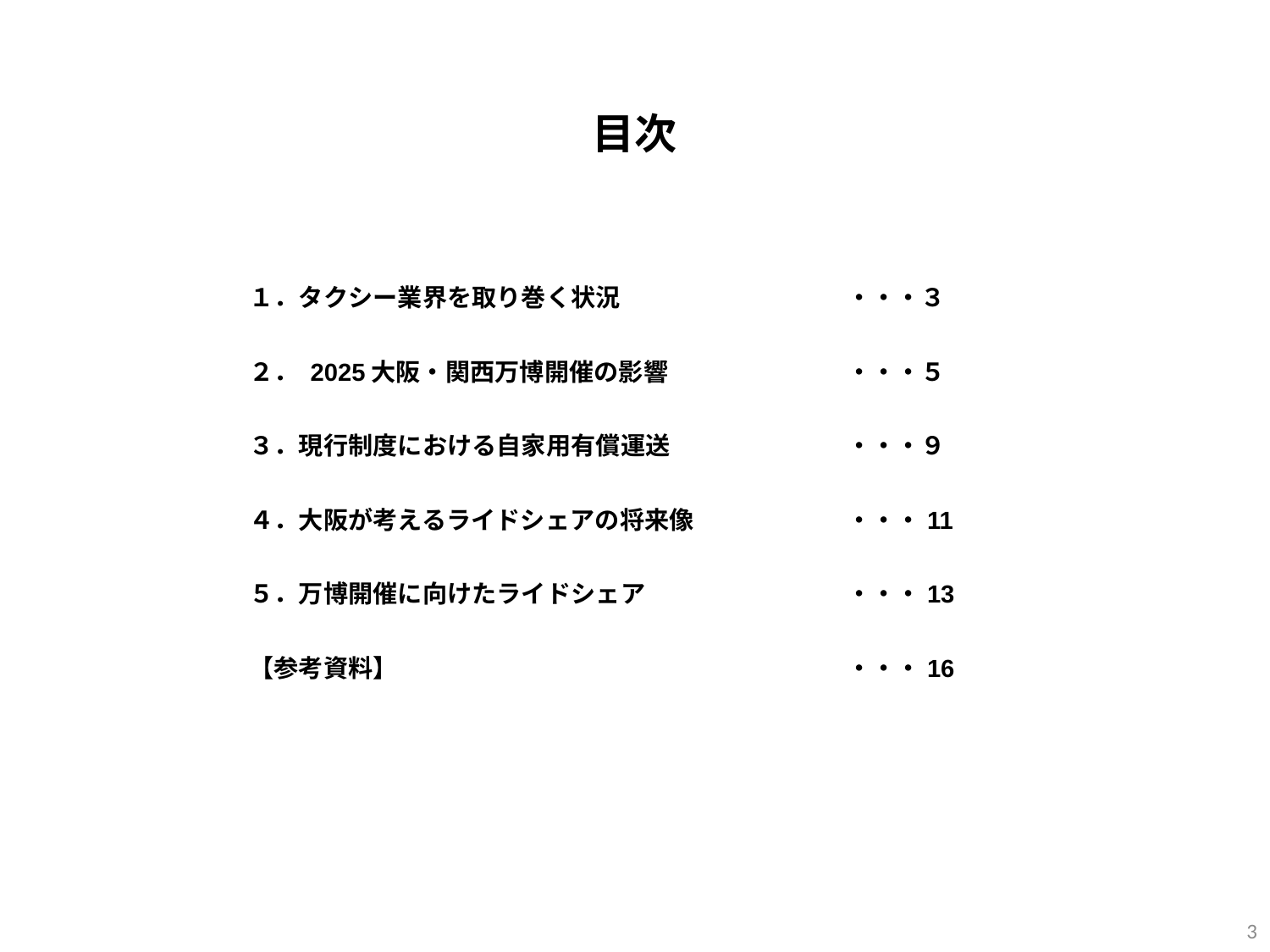

目次
１．タクシー業界を取り巻く状況
２． 2025大阪・関西万博開催の影響
３．現行制度における自家用有償運送
４．大阪が考えるライドシェアの将来像
５．万博開催に向けたライドシェア
【参考資料】
・・・３
・・・５
・・・９
・・・11
・・・13
・・・16
3